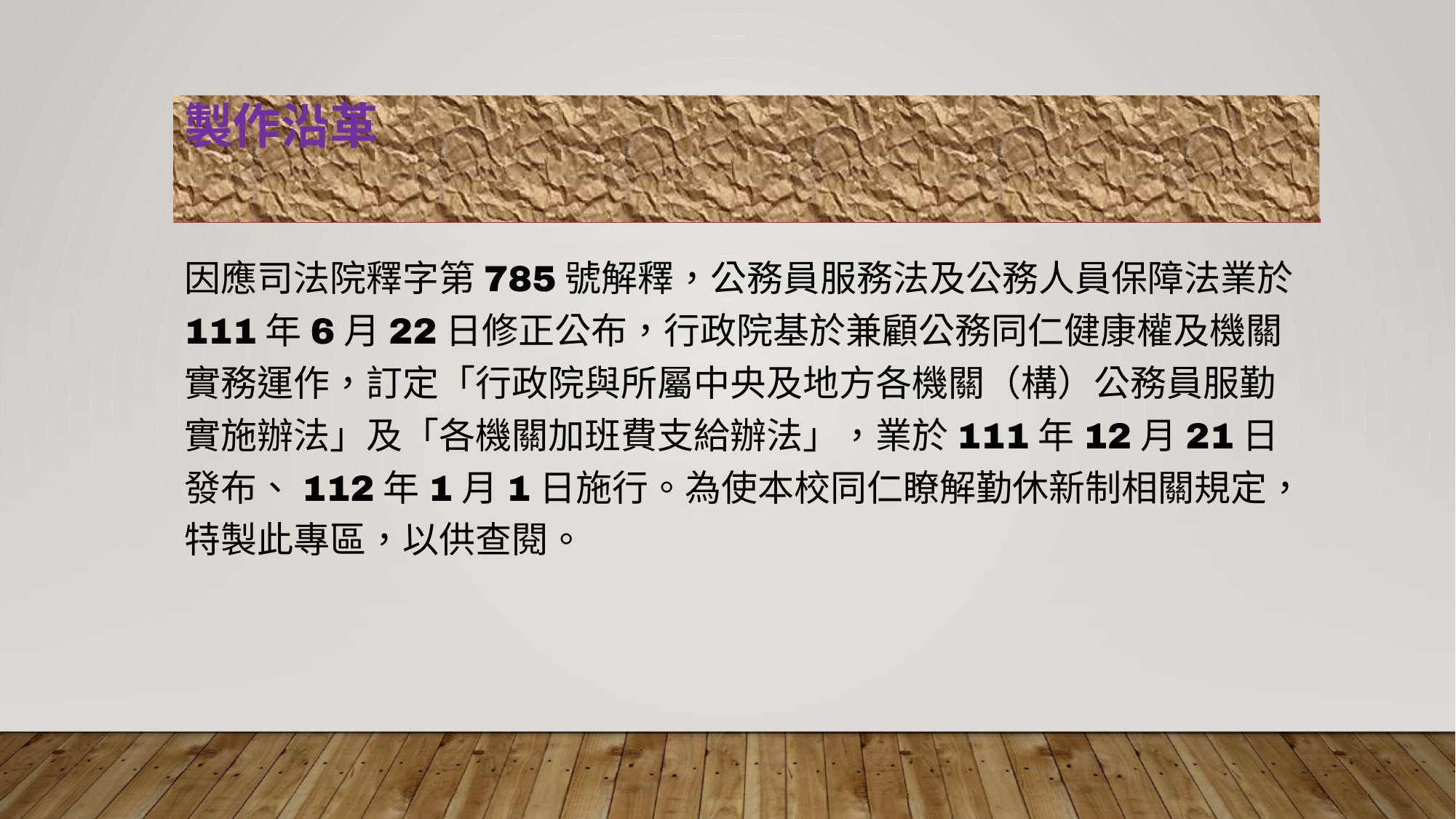

# 製作沿革
因應司法院釋字第785號解釋，公務員服務法及公務人員保障法業於111年6月22日修正公布，行政院基於兼顧公務同仁健康權及機關實務運作，訂定「行政院與所屬中央及地方各機關（構）公務員服勤實施辦法」及「各機關加班費支給辦法」，業於111年12月21日發布、112年1月1日施行。為使本校同仁瞭解勤休新制相關規定，特製此專區，以供查閱。